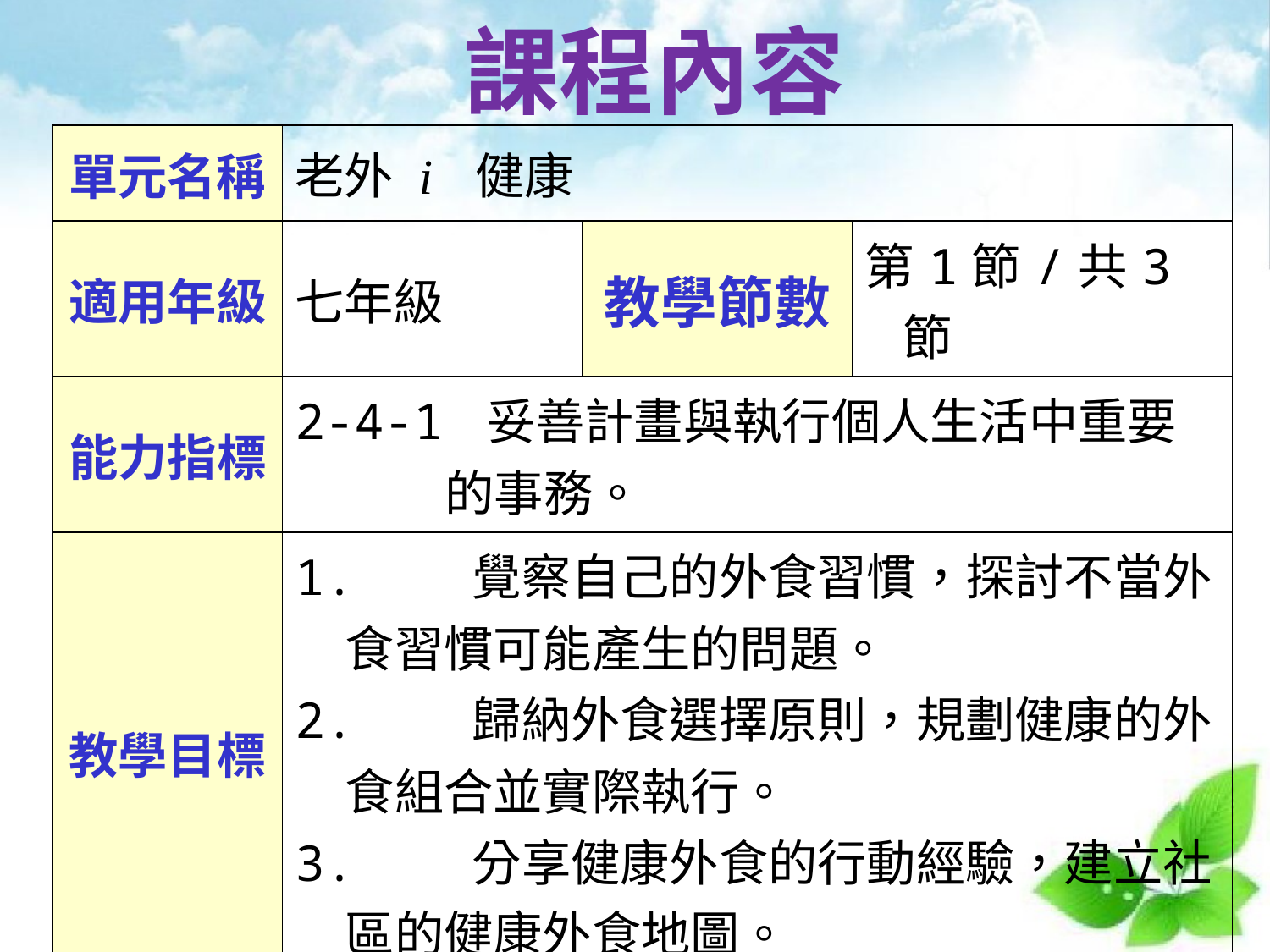

課程內容
| 單元名稱 | 老外 i 健康 |  |  |
| --- | --- | --- | --- |
| 適用年級 | 七年級 | 教學節數 | 第1節/共3節 |
| 能力指標 | 2-4-1 妥善計畫與執行個人生活中重要的事務。 |  |  |
| 教學目標 | 1. 覺察自己的外食習慣，探討不當外食習慣可能產生的問題。 2. 歸納外食選擇原則，規劃健康的外食組合並實際執行。 3. 分享健康外食的行動經驗，建立社區的健康外食地圖。 |  |  |
| 活動方式 | 講述、小測驗、小組討論、發表 |  |  |